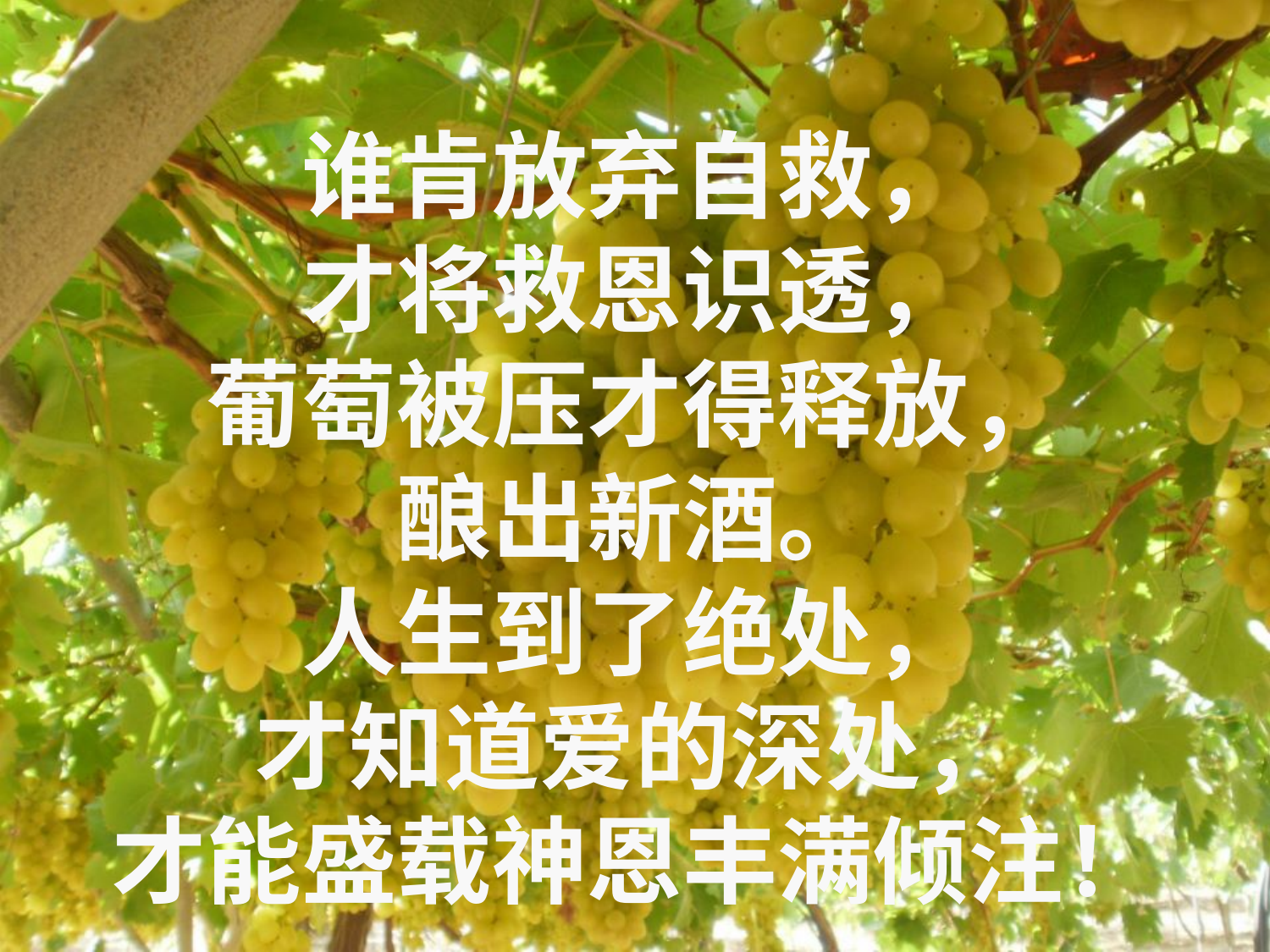

# 谁肯放弃自救， 才将救恩识透， 葡萄被压才得释放， 酿出新酒。 人生到了绝处， 才知道爱的深处， 才能盛载神恩丰满倾注！